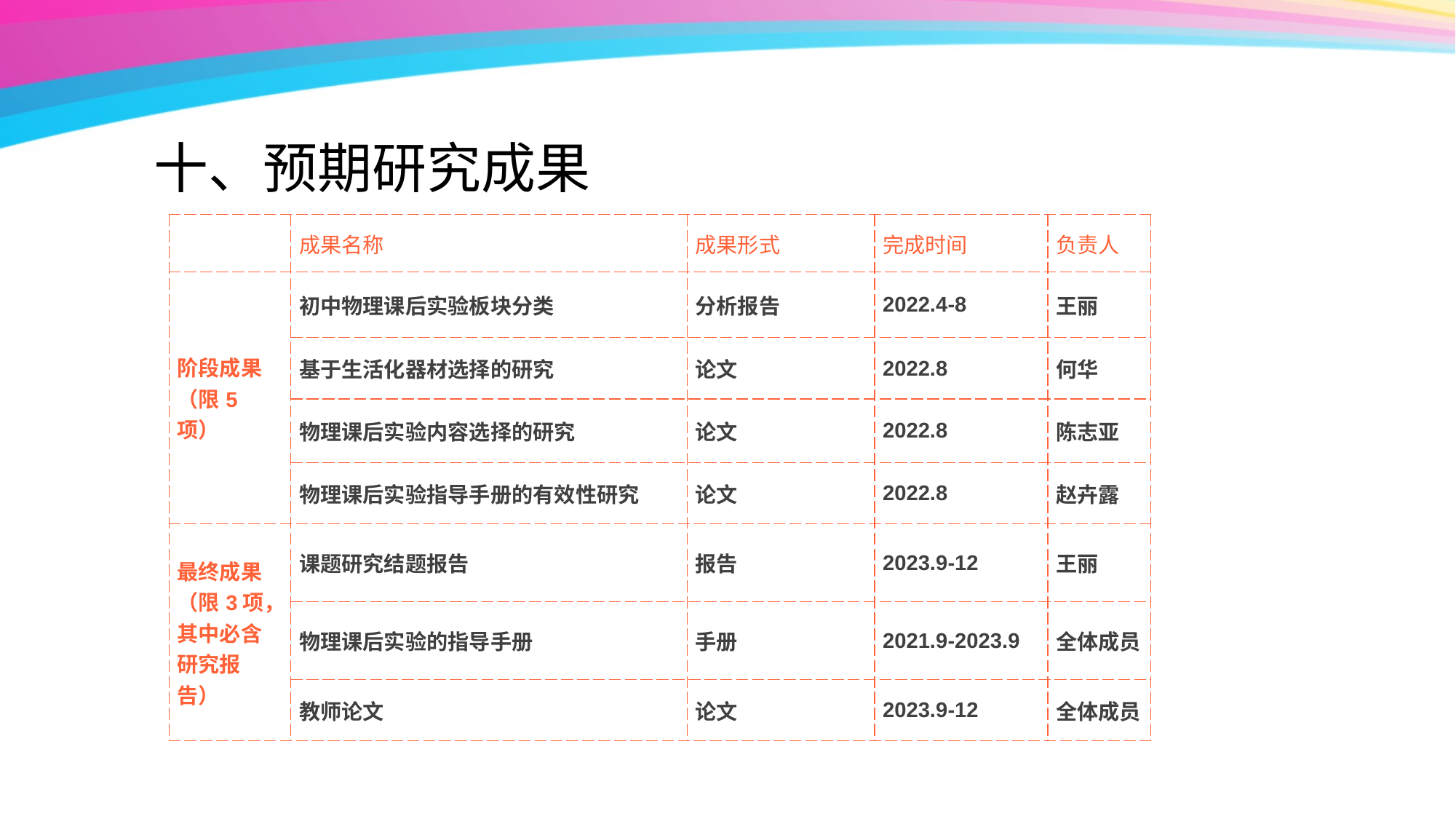

# 十、预期研究成果
|  | 成果名称 | 成果形式 | 完成时间 | 负责人 |
| --- | --- | --- | --- | --- |
| 阶段成果（限5项） | 初中物理课后实验板块分类 | 分析报告 | 2022.4-8 | 王丽 |
|  | 基于生活化器材选择的研究 | 论文 | 2022.8 | 何华 |
|  | 物理课后实验内容选择的研究 | 论文 | 2022.8 | 陈志亚 |
|  | 物理课后实验指导手册的有效性研究 | 论文 | 2022.8 | 赵卉露 |
| 最终成果（限3项，其中必含研究报告） | 课题研究结题报告 | 报告 | 2023.9-12 | 王丽 |
|  | 物理课后实验的指导手册 | 手册 | 2021.9-2023.9 | 全体成员 |
|  | 教师论文 | 论文 | 2023.9-12 | 全体成员 |